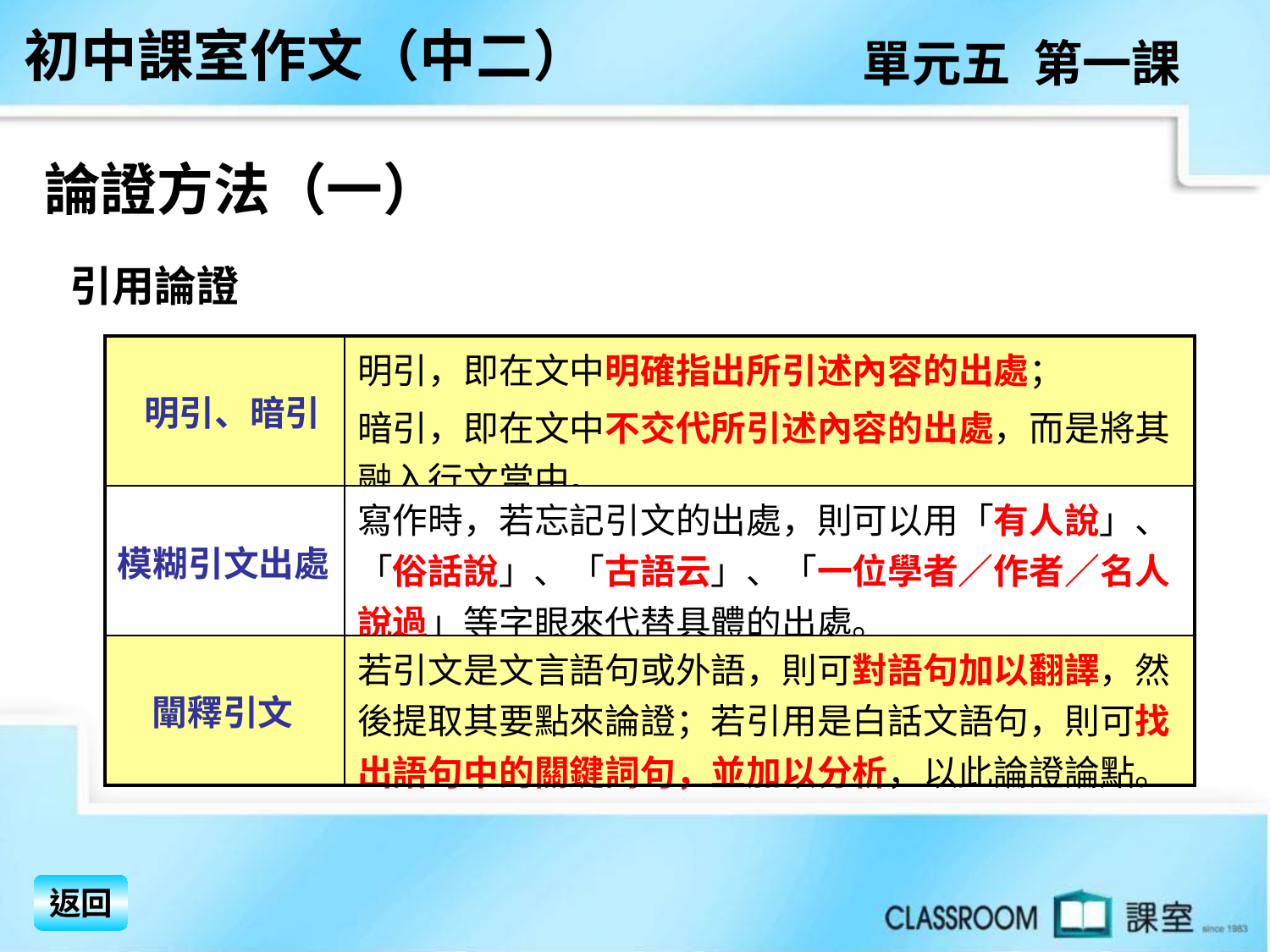

初中課室作文（中二）
單元五  第一課
論證方法（一）
 引用論證
| 明引、暗引 | 明引，即在文中明確指出所引述內容的出處； 暗引，即在文中不交代所引述內容的出處，而是將其融入行文當中。 |
| --- | --- |
| 模糊引文出處 | 寫作時，若忘記引文的出處，則可以用「有人說」、 「俗話說」、「古語云」、「一位學者／作者／名人說過」等字眼來代替具體的出處。 |
| 闡釋引文 | 若引文是文言語句或外語，則可對語句加以翻譯，然後提取其要點來論證；若引用是白話文語句，則可找出語句中的關鍵詞句，並加以分析，以此論證論點。 |
返回